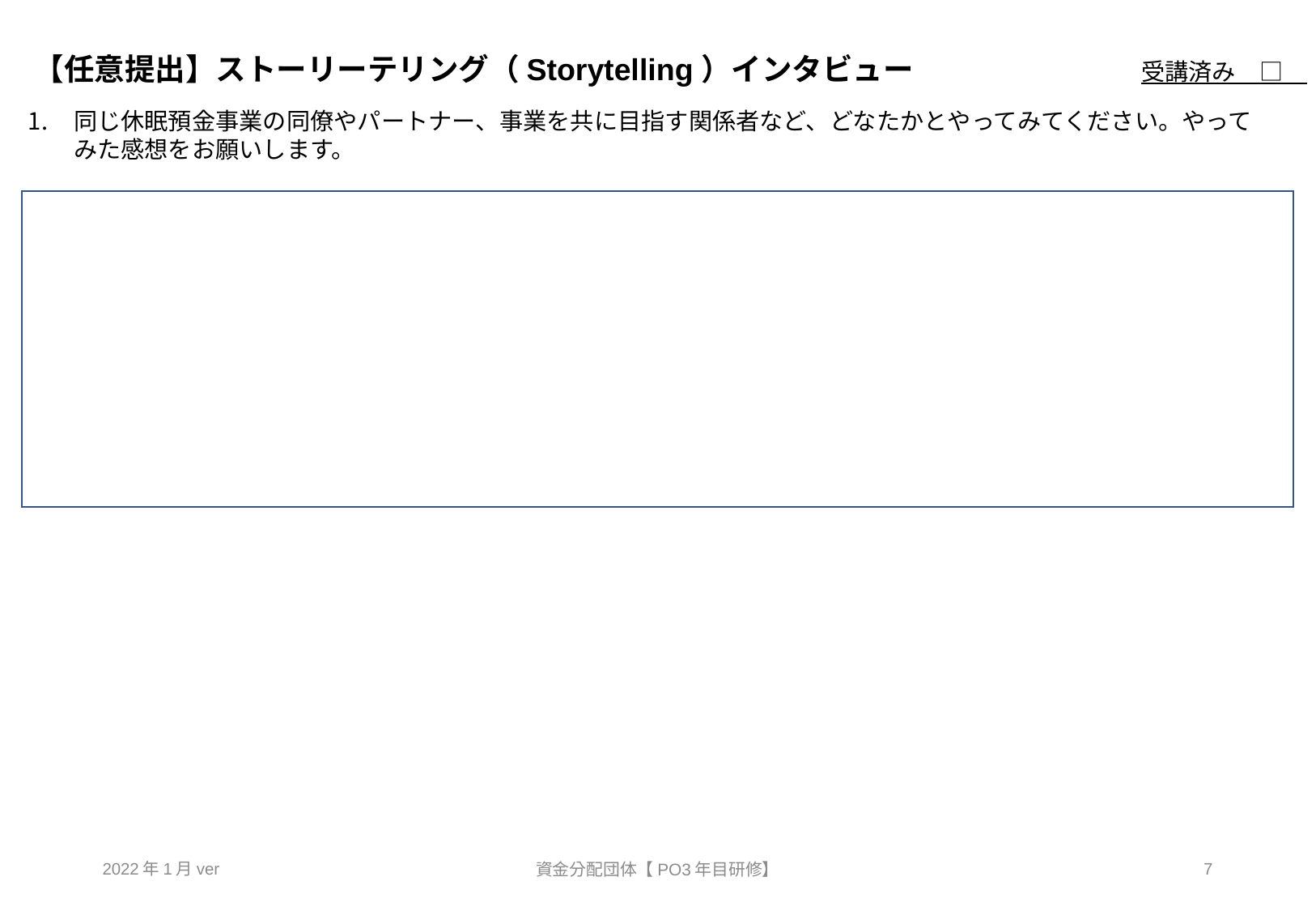

# 【任意提出】ストーリーテリング（Storytelling）インタビュー
受講済み　□
同じ休眠預金事業の同僚やパートナー、事業を共に目指す関係者など、どなたかとやってみてください。やってみた感想をお願いします。

2022年1月ver
資金分配団体【PO3年目研修】
7